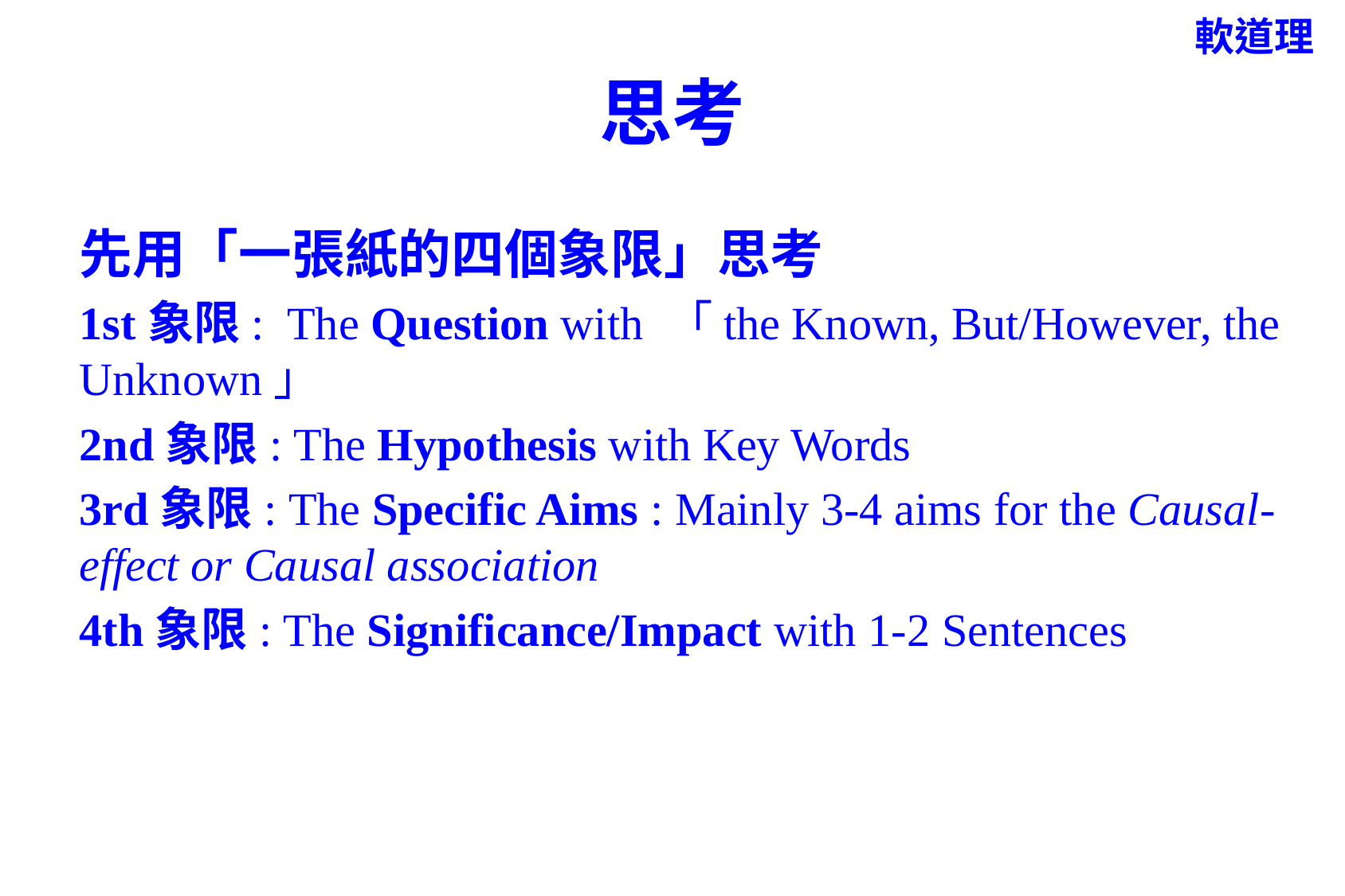

軟道理
# 思考
先用「一張紙的四個象限」思考
1st象限:  The Question with 「the Known, But/However, the Unknown」
2nd象限: The Hypothesis with Key Words
3rd象限: The Specific Aims : Mainly 3-4 aims for the Causal-effect or Causal association
4th象限: The Significance/Impact with 1-2 Sentences